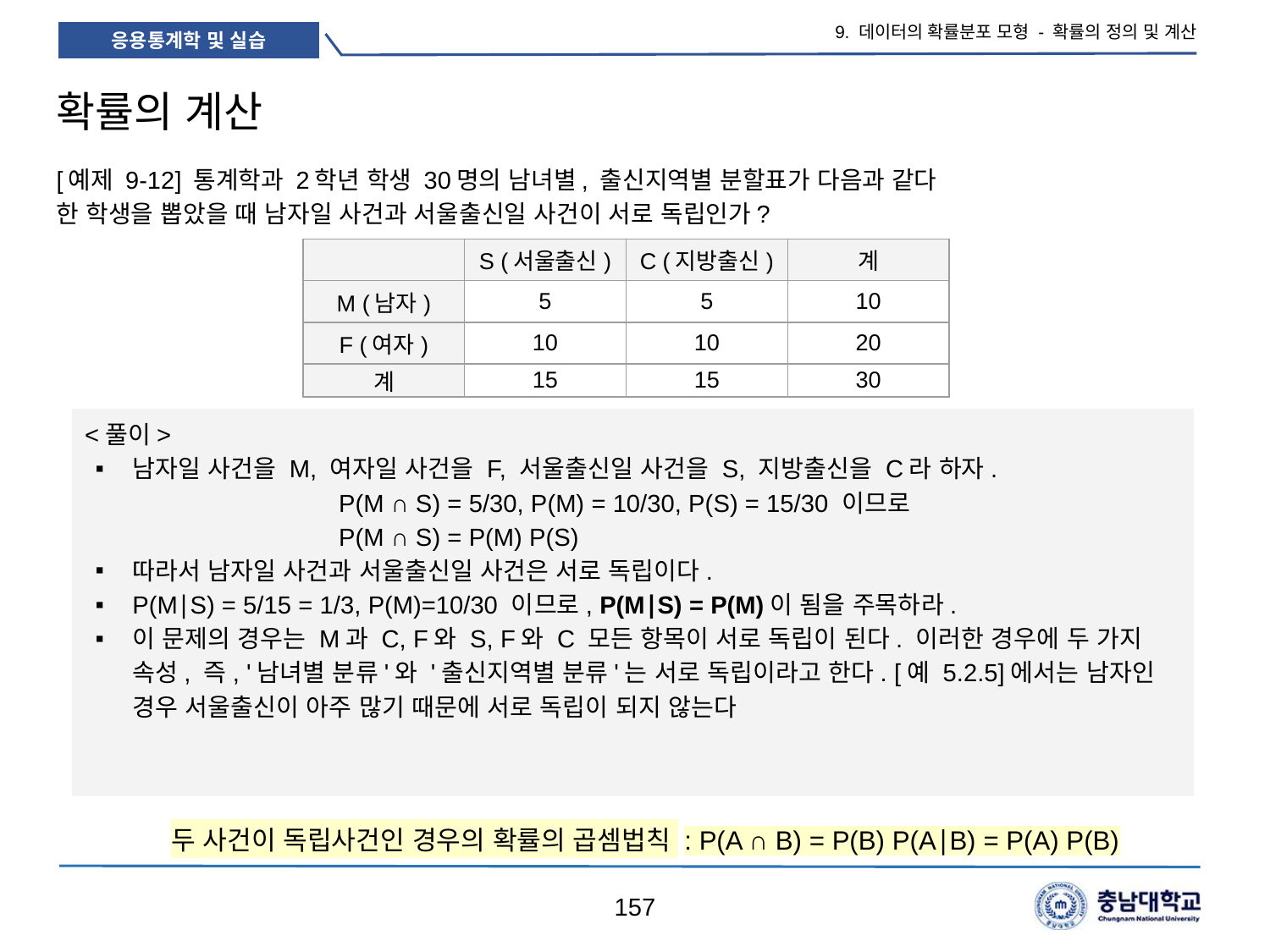

9. 데이터의 확률분포 모형 - 확률의 정의 및 계산
# 확률의 계산
[예제 9-12] 통계학과 2학년 학생 30명의 남녀별, 출신지역별 분할표가 다음과 같다
한 학생을 뽑았을 때 남자일 사건과 서울출신일 사건이 서로 독립인가?
|  | S (서울출신) | C (지방출신) | 계 |
| --- | --- | --- | --- |
| M (남자) | 5 | 5 | 10 |
| F (여자) | 10 | 10 | 20 |
| 계 | 15 | 15 | 30 |
<풀이>
남자일 사건을 M, 여자일 사건을 F, 서울출신일 사건을 S, 지방출신을 C라 하자.
		P(M ∩ S) = 5/30, P(M) = 10/30, P(S) = 15/30 이므로
		P(M ∩ S) = P(M) P(S)
따라서 남자일 사건과 서울출신일 사건은 서로 독립이다.
P(M∣S) = 5/15 = 1/3, P(M)=10/30 이므로, P(M∣S) = P(M)이 됨을 주목하라.
이 문제의 경우는 M과 C, F와 S, F와 C 모든 항목이 서로 독립이 된다. 이러한 경우에 두 가지 속성, 즉, '남녀별 분류'와 '출신지역별 분류'는 서로 독립이라고 한다. [예 5.2.5]에서는 남자인 경우 서울출신이 아주 많기 때문에 서로 독립이 되지 않는다
두 사건이 독립사건인 경우의 확률의 곱셈법칙 : P(A ∩ B) = P(B) P(A∣B) = P(A) P(B)
157